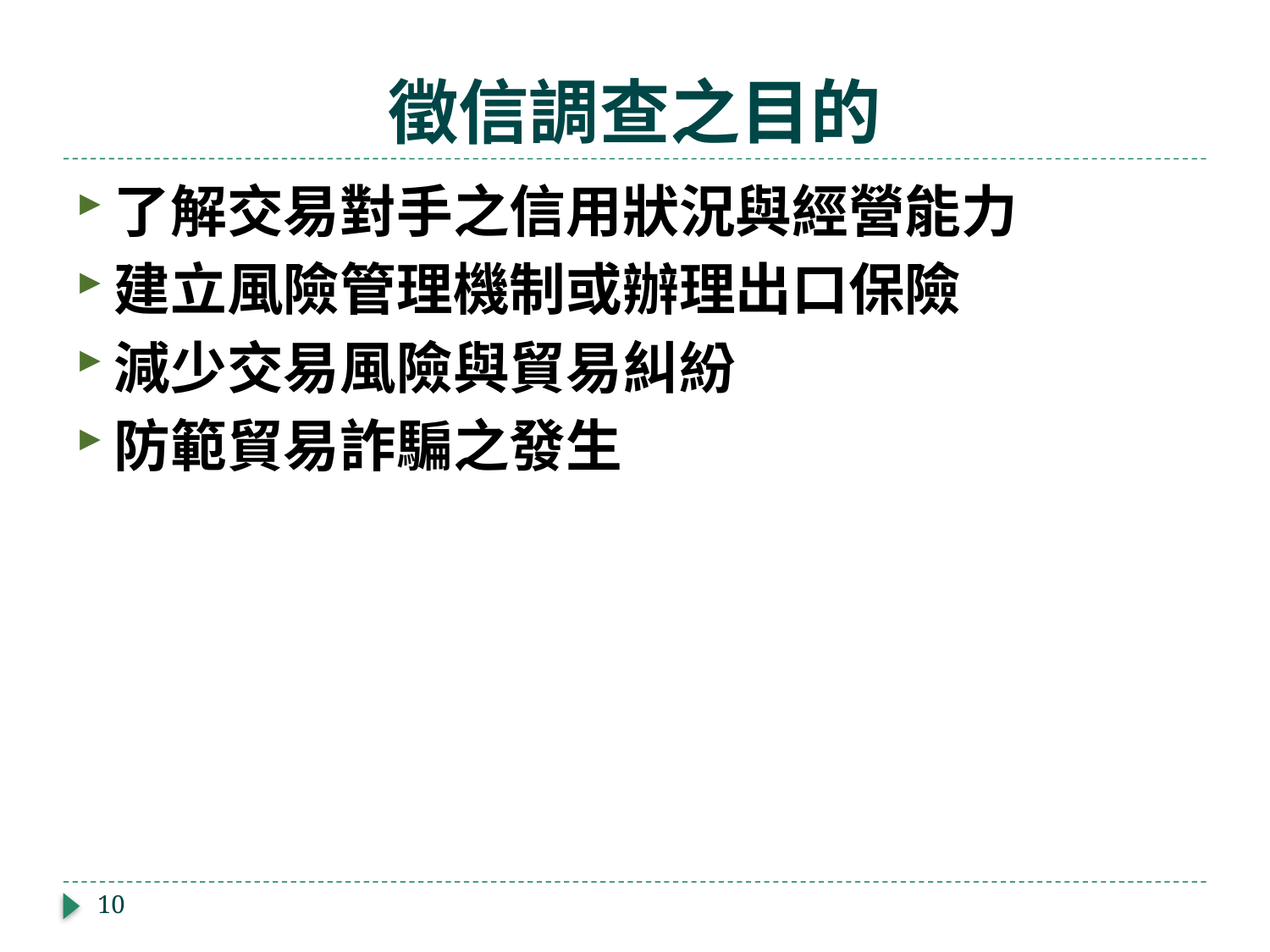

# 徵信調查之目的
了解交易對手之信用狀況與經營能力
建立風險管理機制或辦理出口保險
減少交易風險與貿易糾紛
防範貿易詐騙之發生
10